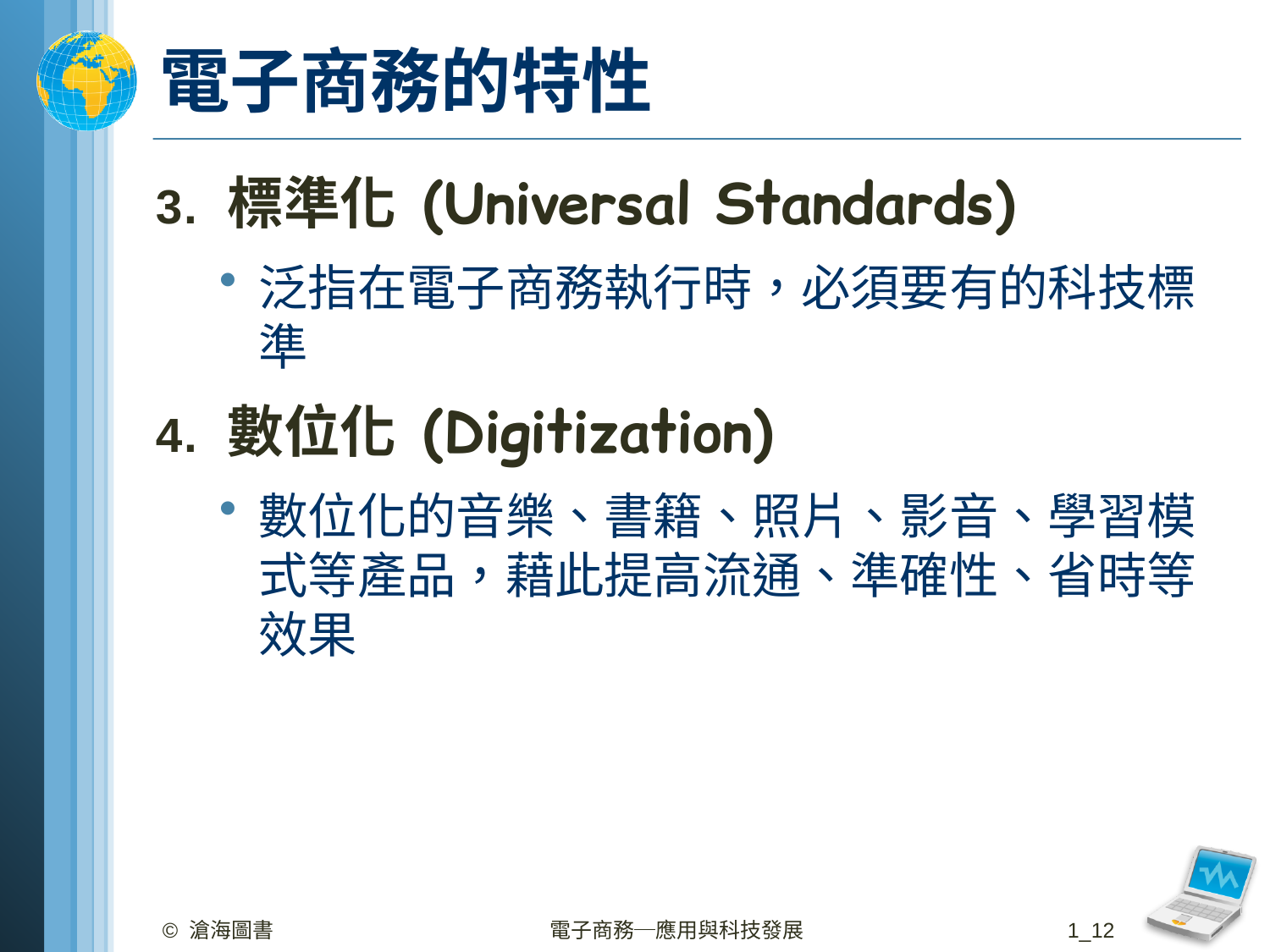

# 電子商務的特性
標準化 (Universal Standards)
泛指在電子商務執行時，必須要有的科技標準
數位化 (Digitization)
數位化的音樂、書籍、照片、影音、學習模式等產品，藉此提高流通、準確性、省時等效果
© 滄海圖書
電子商務─應用與科技發展
1_12